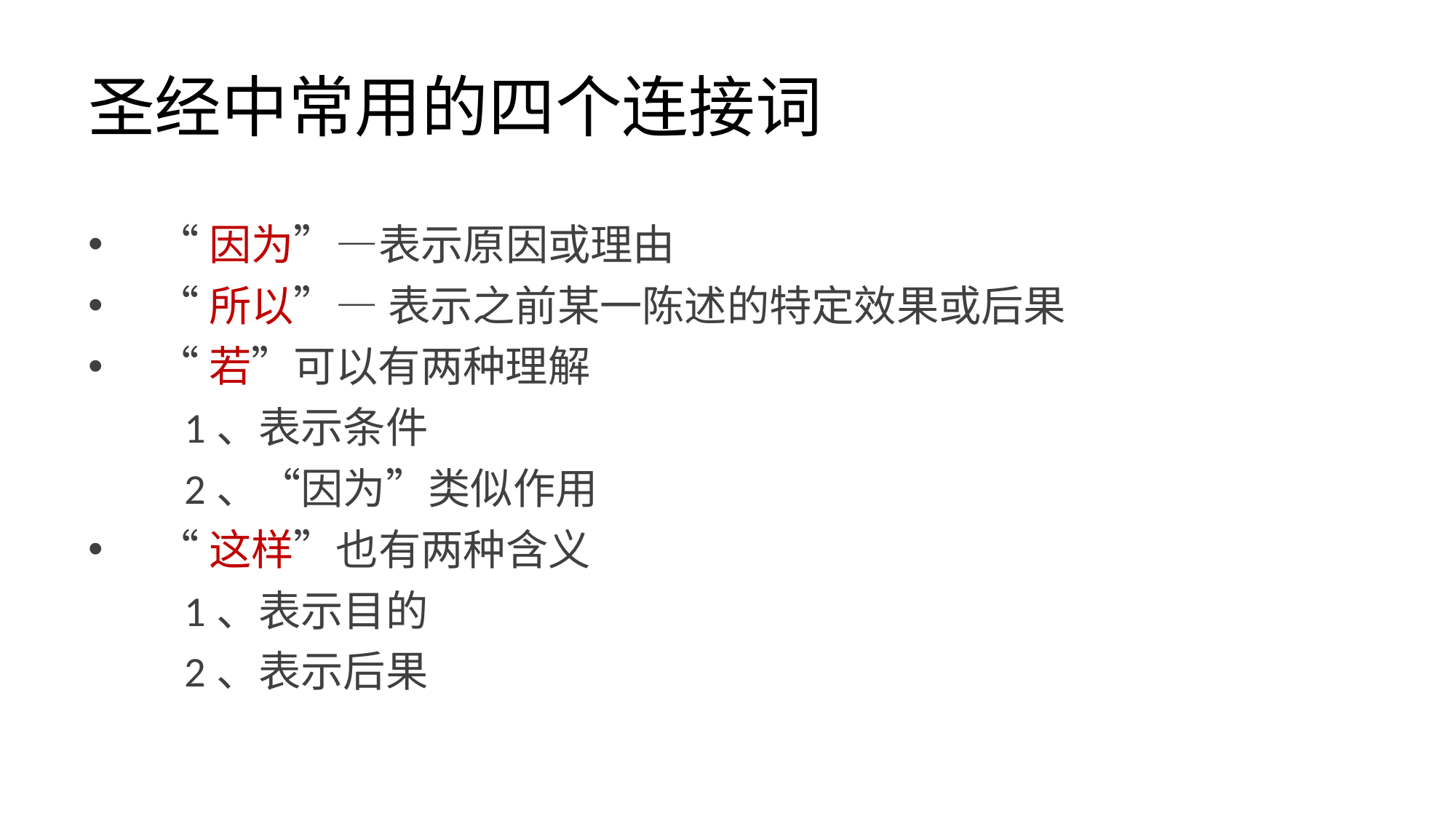

# 圣经中常用的四个连接词
“因为”—表示原因或理由
“所以”— 表示之前某一陈述的特定效果或后果
“若”可以有两种理解
          1、表示条件
          2、“因为”类似作用
“这样”也有两种含义
          1、表示目的
          2、表示后果